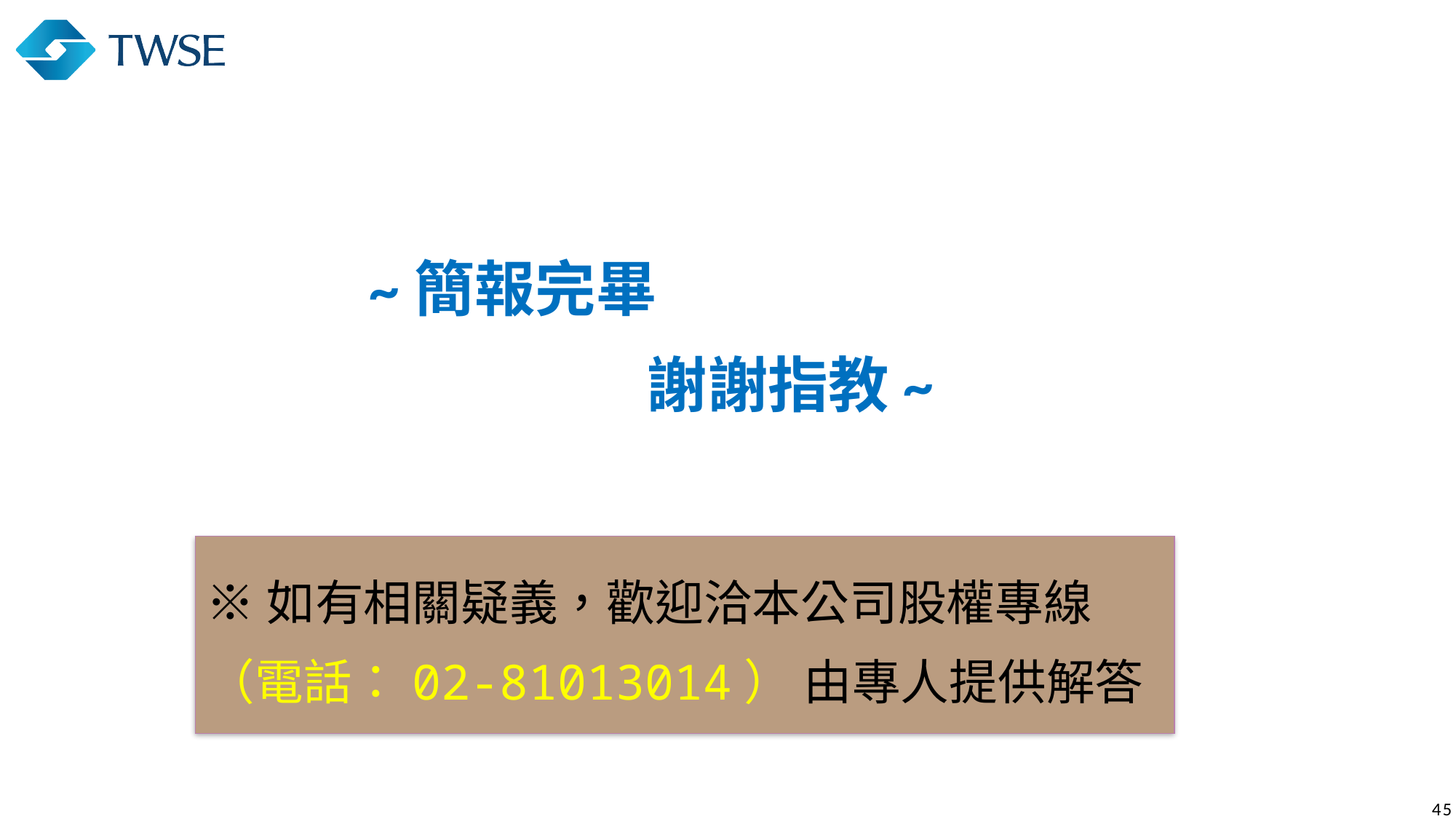

#
2026/1/9

~簡報完畢
                   謝謝指教~
※如有相關疑義，歡迎洽本公司股權專線
（電話：02-81013014） 由專人提供解答
45